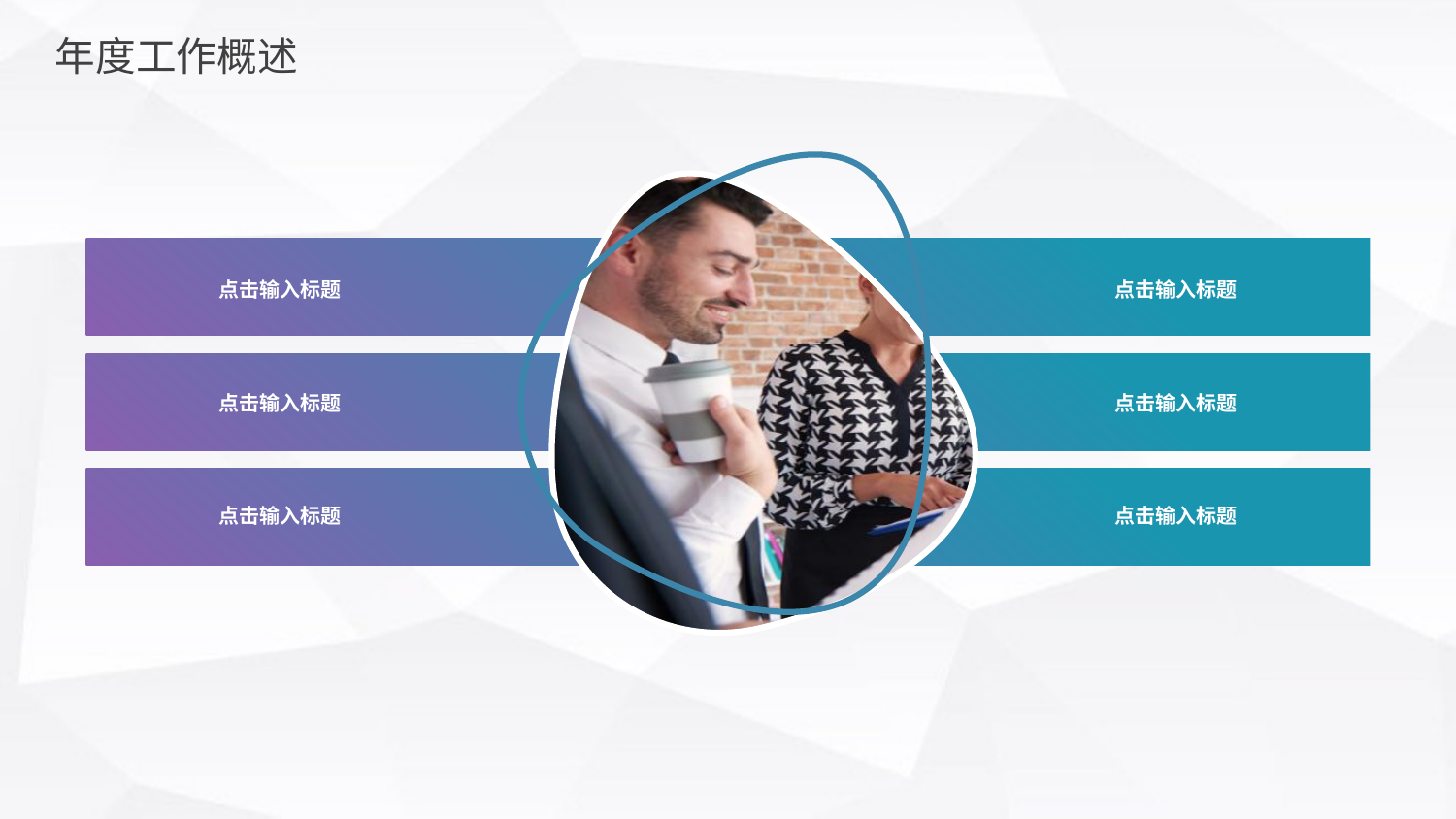

年度工作概述

点击输入标题
点击输入标题

点击输入标题
点击输入标题

点击输入标题
点击输入标题